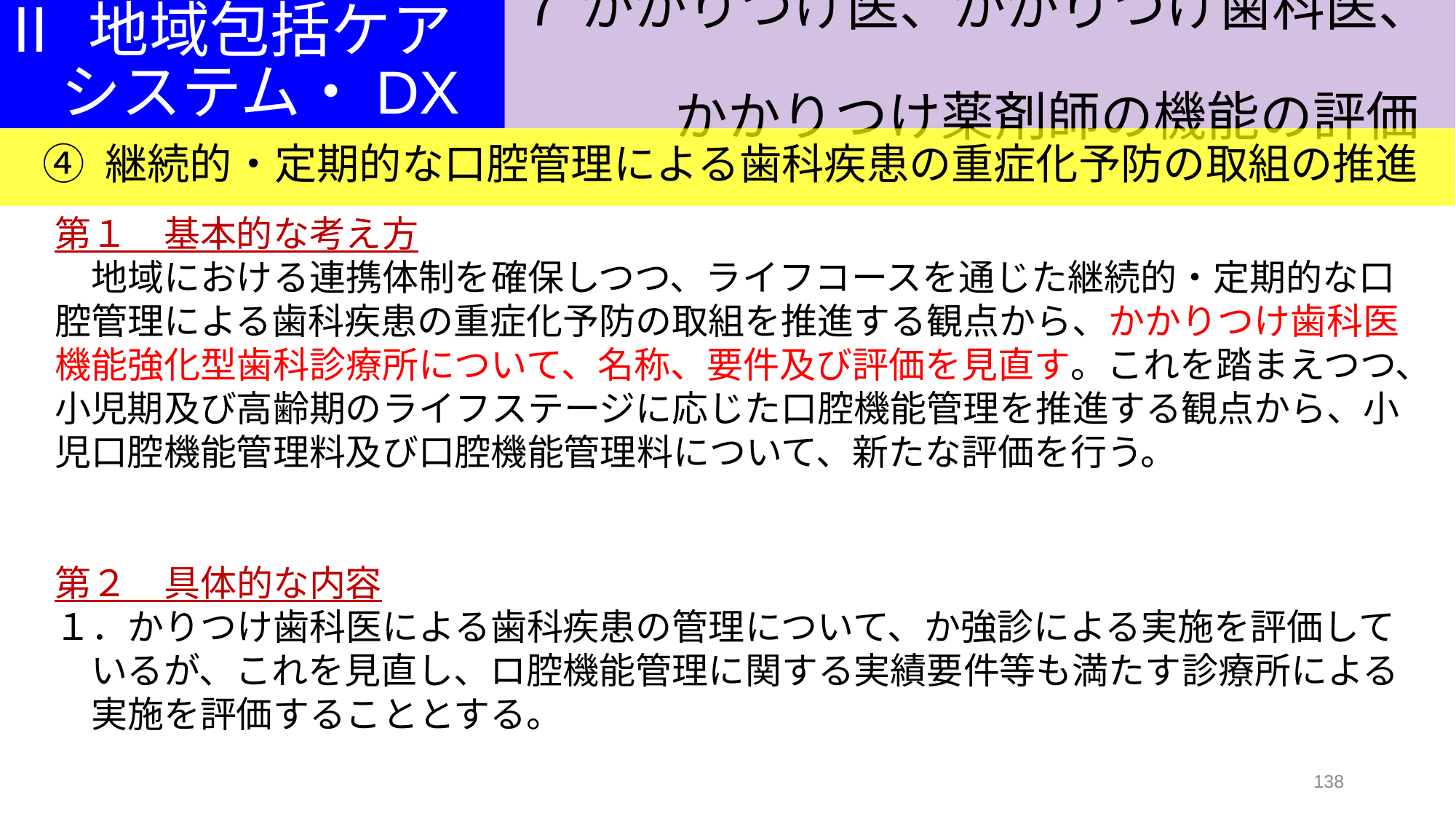

７ かかりつけ医、かかりつけ歯科医、
　　　かかりつけ薬剤師の機能の評価
Ⅱ 地域包括ケア
　システム・DX
④ 継続的・定期的な口腔管理による歯科疾患の重症化予防の取組の推進
第１　基本的な考え方
　地域における連携体制を確保しつつ、ライフコースを通じた継続的・定期的な口腔管理による歯科疾患の重症化予防の取組を推進する観点から、かかりつけ歯科医機能強化型歯科診療所について、名称、要件及び評価を見直す。これを踏まえつつ、小児期及び高齢期のライフステージに応じた口腔機能管理を推進する観点から、小児口腔機能管理料及び口腔機能管理料について、新たな評価を行う。

第２　具体的な内容
１．かりつけ歯科医による歯科疾患の管理について、か強診による実施を評価して
　いるが、これを見直し、ロ腔機能管理に関する実績要件等も満たす診療所による
　実施を評価することとする。
138